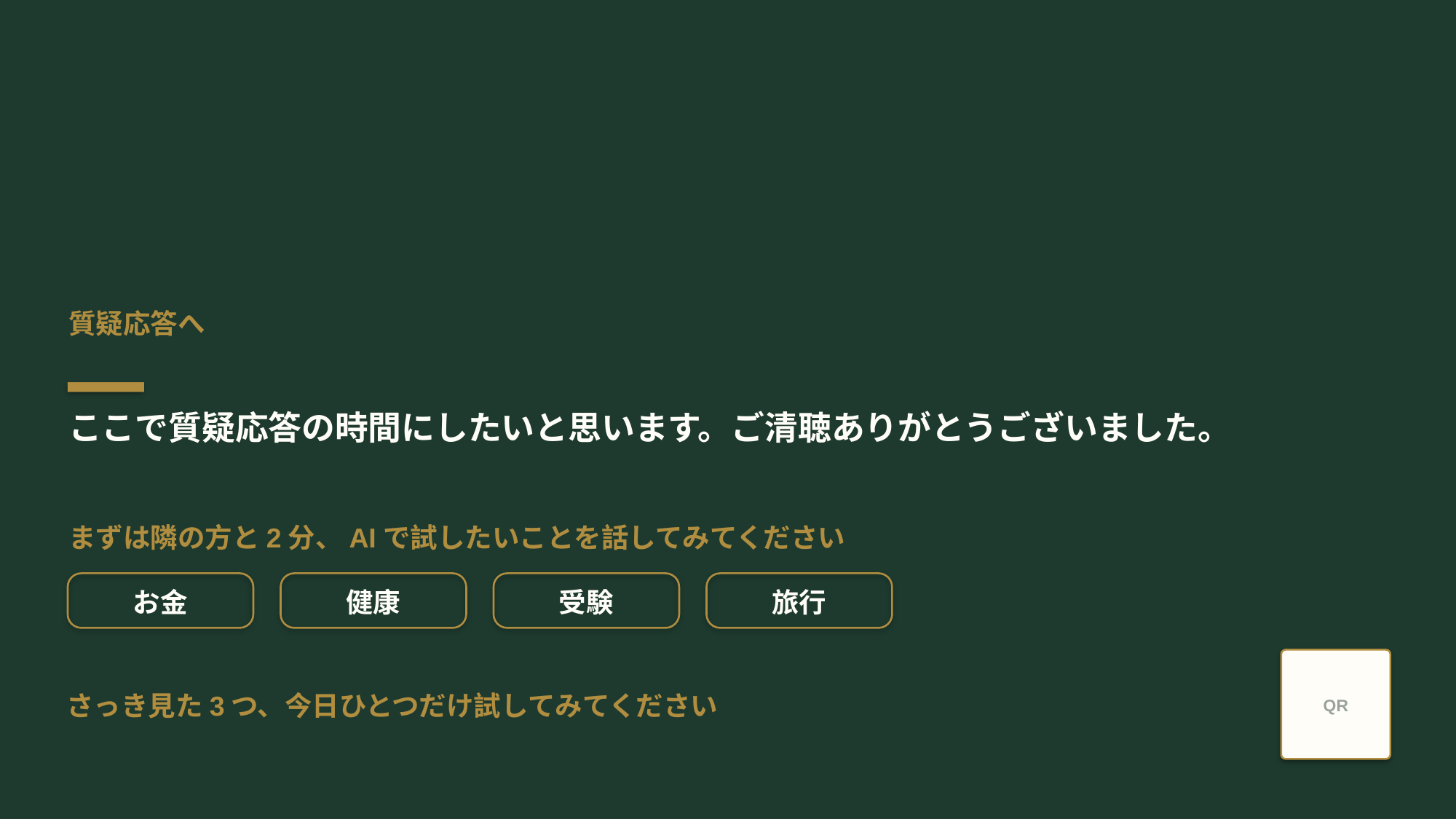

質疑応答へ

ここで質疑応答の時間にしたいと思います。ご清聴ありがとうございました。
まずは隣の方と2分、AIで試したいことを話してみてください

お金

健康

受験

旅行
さっき見た3つ、今日ひとつだけ試してみてください

QR